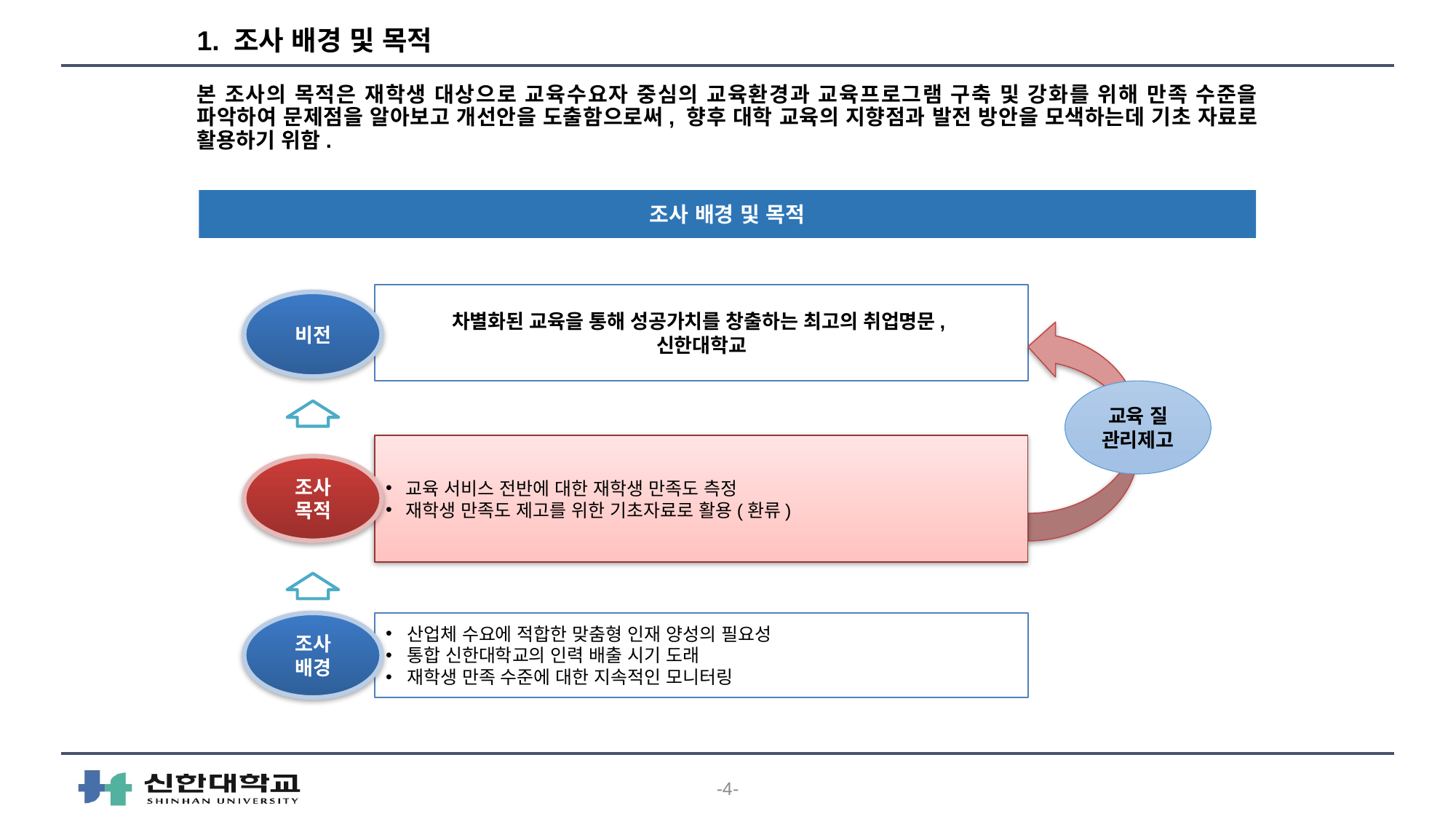

# 1. 조사 배경 및 목적
본 조사의 목적은 재학생 대상으로 교육수요자 중심의 교육환경과 교육프로그램 구축 및 강화를 위해 만족 수준을 파악하여 문제점을 알아보고 개선안을 도출함으로써, 향후 대학 교육의 지향점과 발전 방안을 모색하는데 기초 자료로 활용하기 위함.
조사 배경 및 목적
차별화된 교육을 통해 성공가치를 창출하는 최고의 취업명문,
신한대학교
비전

교육 질 관리제고

교육 서비스 전반에 대한 재학생 만족도 측정
재학생 만족도 제고를 위한 기초자료로 활용(환류)
조사
목적

조사
배경
산업체 수요에 적합한 맞춤형 인재 양성의 필요성
통합 신한대학교의 인력 배출 시기 도래
재학생 만족 수준에 대한 지속적인 모니터링
-4-